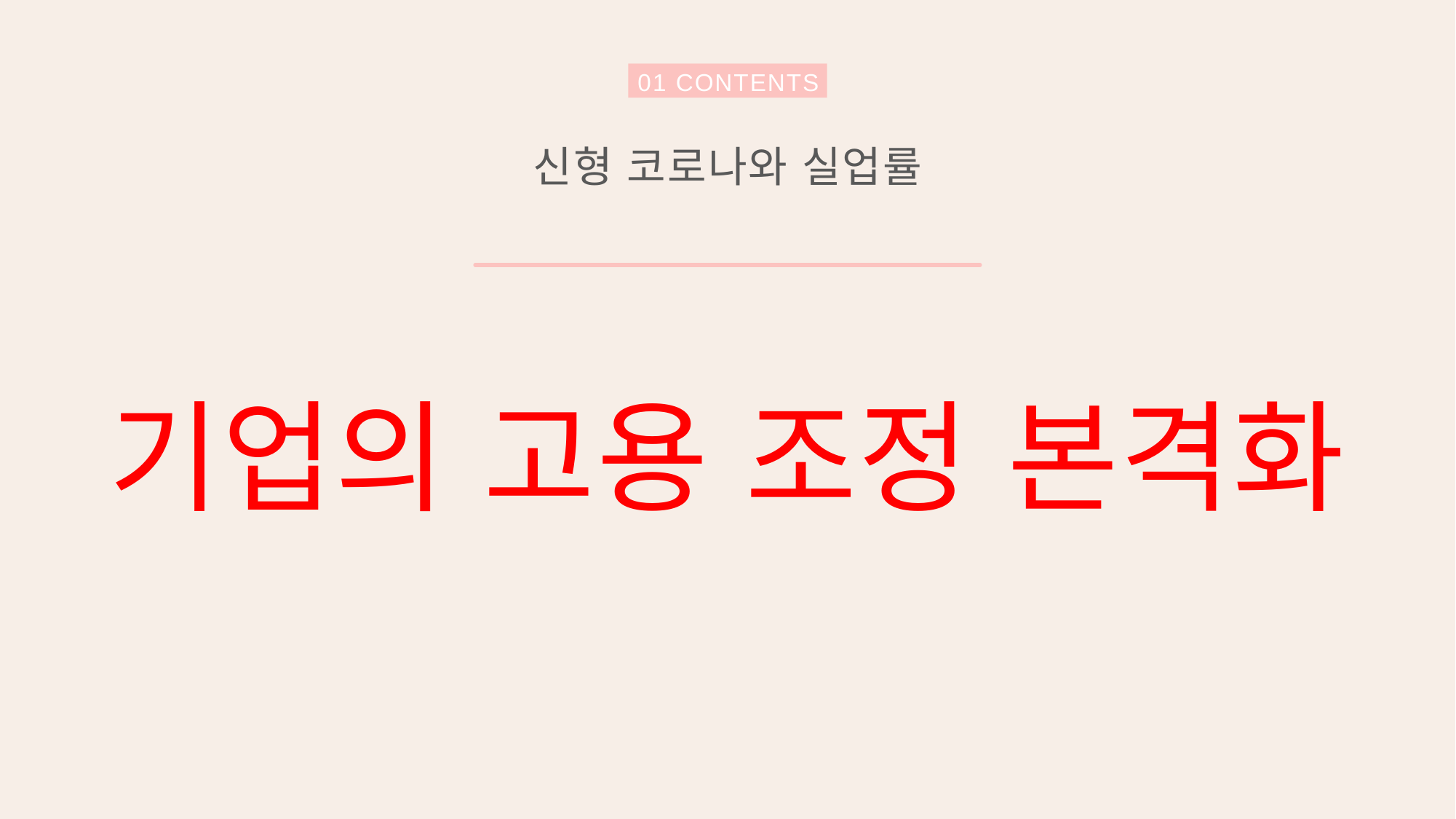

01 CONTENTS
신형 코로나와 실업률
기업의 고용 조정 본격화